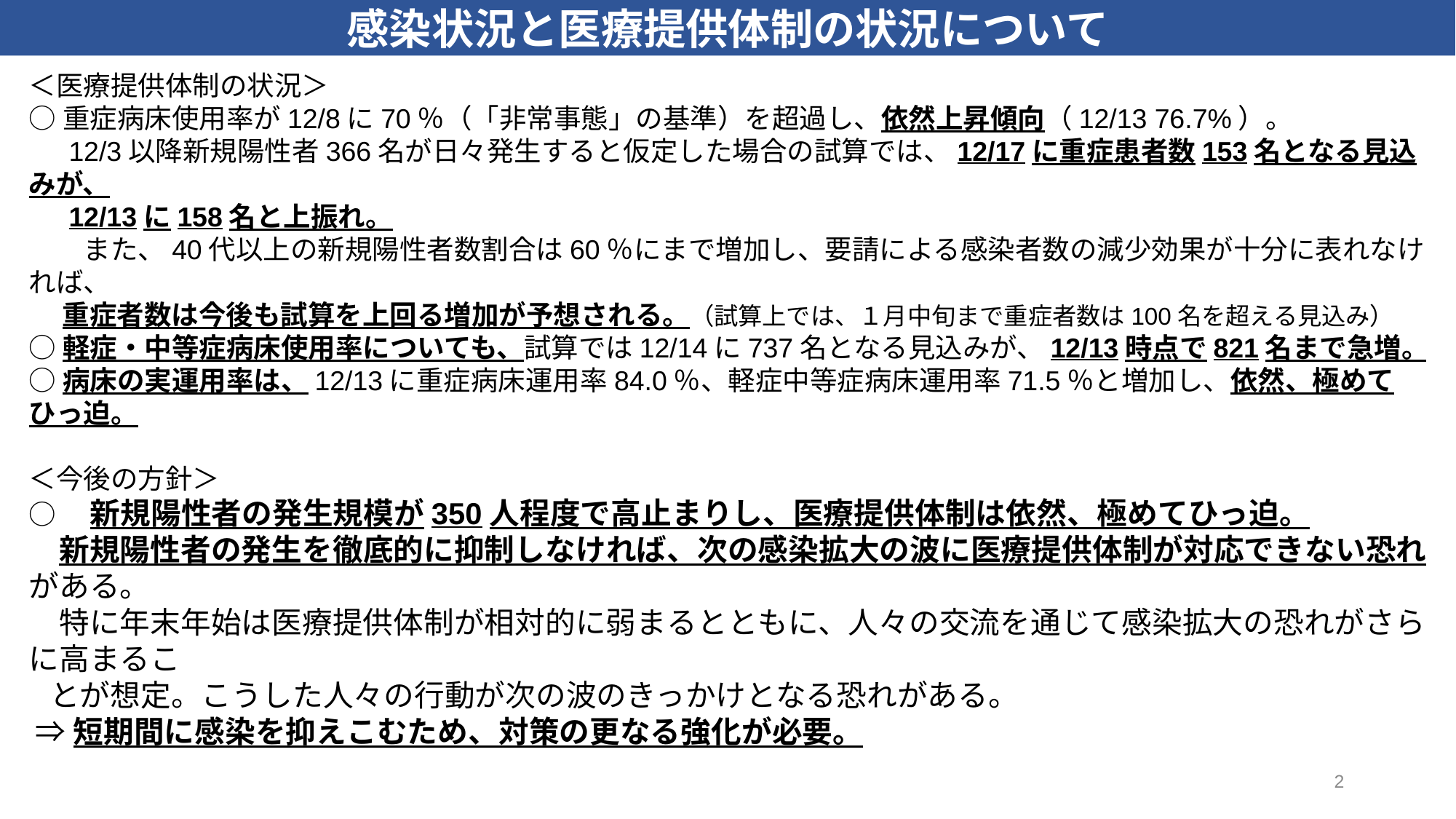

感染状況と医療提供体制の状況について

＜医療提供体制の状況＞
○重症病床使用率が12/8に70％（「非常事態」の基準）を超過し、依然上昇傾向（12/13 76.7%）。
　 12/3以降新規陽性者366名が日々発生すると仮定した場合の試算では、12/17に重症患者数153名となる見込みが、
　 12/13に158名と上振れ。
　　また、40代以上の新規陽性者数割合は60％にまで増加し、要請による感染者数の減少効果が十分に表れなければ、
　 重症者数は今後も試算を上回る増加が予想される。（試算上では、１月中旬まで重症者数は100名を超える見込み）
○軽症・中等症病床使用率についても、試算では12/14に737名となる見込みが、12/13時点で821名まで急増。
○病床の実運用率は、12/13に重症病床運用率84.0％、軽症中等症病床運用率71.5％と増加し、依然、極めてひっ迫。

＜今後の方針＞
○　新規陽性者の発生規模が350人程度で高止まりし、医療提供体制は依然、極めてひっ迫。
　新規陽性者の発生を徹底的に抑制しなければ、次の感染拡大の波に医療提供体制が対応できない恐れがある。
　特に年末年始は医療提供体制が相対的に弱まるとともに、人々の交流を通じて感染拡大の恐れがさらに高まるこ
  とが想定。こうした人々の行動が次の波のきっかけとなる恐れがある。
 ⇒短期間に感染を抑えこむため、対策の更なる強化が必要。
2